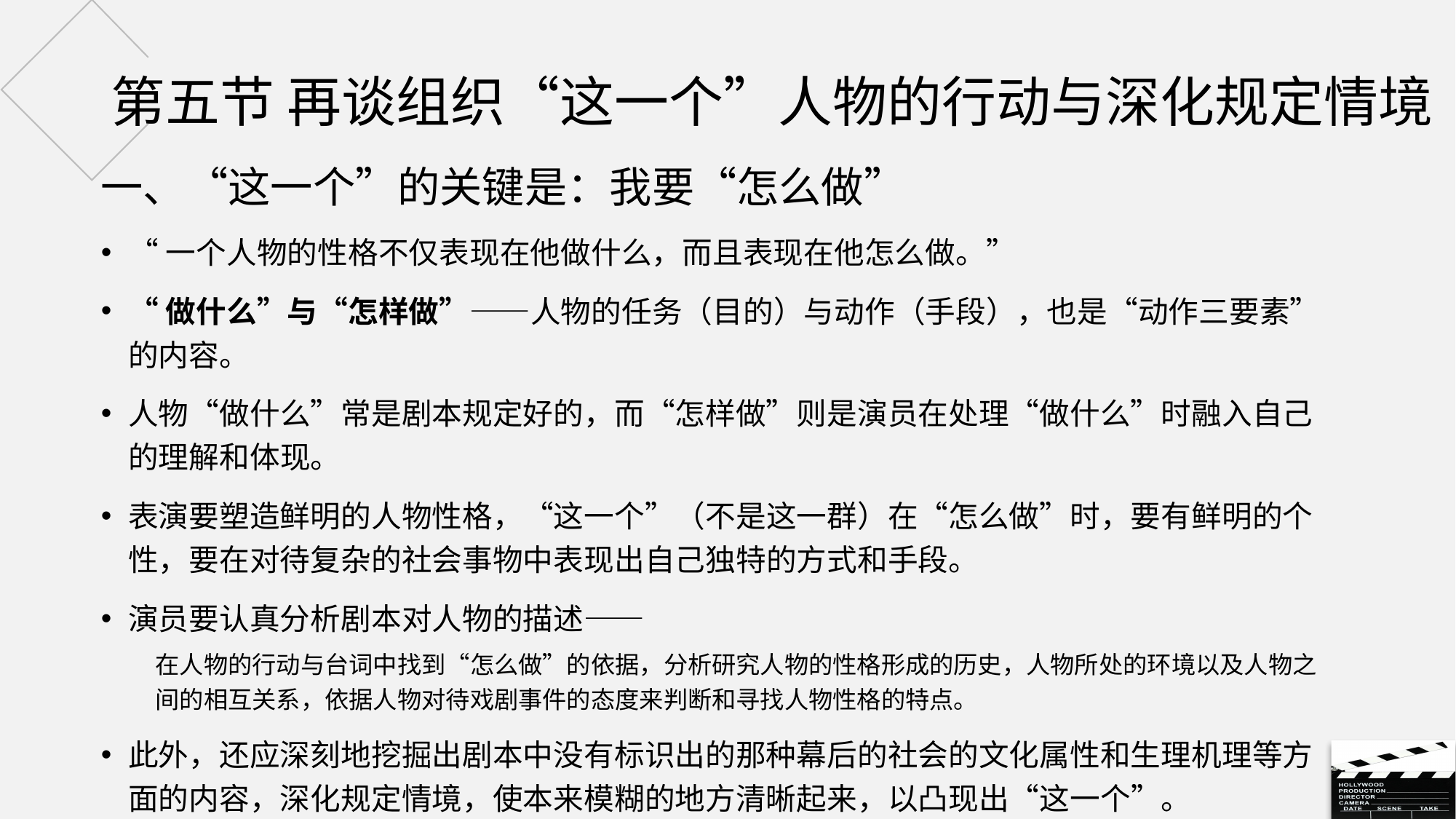

# 第五节 再谈组织“这一个”人物的行动与深化规定情境
一、“这一个”的关键是：我要“怎么做”
“一个人物的性格不仅表现在他做什么，而且表现在他怎么做。”
“做什么”与“怎样做”——人物的任务（目的）与动作（手段），也是“动作三要素”的内容。
人物“做什么”常是剧本规定好的，而“怎样做”则是演员在处理“做什么”时融入自己的理解和体现。
表演要塑造鲜明的人物性格，“这一个”（不是这一群）在“怎么做”时，要有鲜明的个性，要在对待复杂的社会事物中表现出自己独特的方式和手段。
演员要认真分析剧本对人物的描述——
在人物的行动与台词中找到“怎么做”的依据，分析研究人物的性格形成的历史，人物所处的环境以及人物之间的相互关系，依据人物对待戏剧事件的态度来判断和寻找人物性格的特点。
此外，还应深刻地挖掘出剧本中没有标识出的那种幕后的社会的文化属性和生理机理等方面的内容，深化规定情境，使本来模糊的地方清晰起来，以凸现出“这一个”。